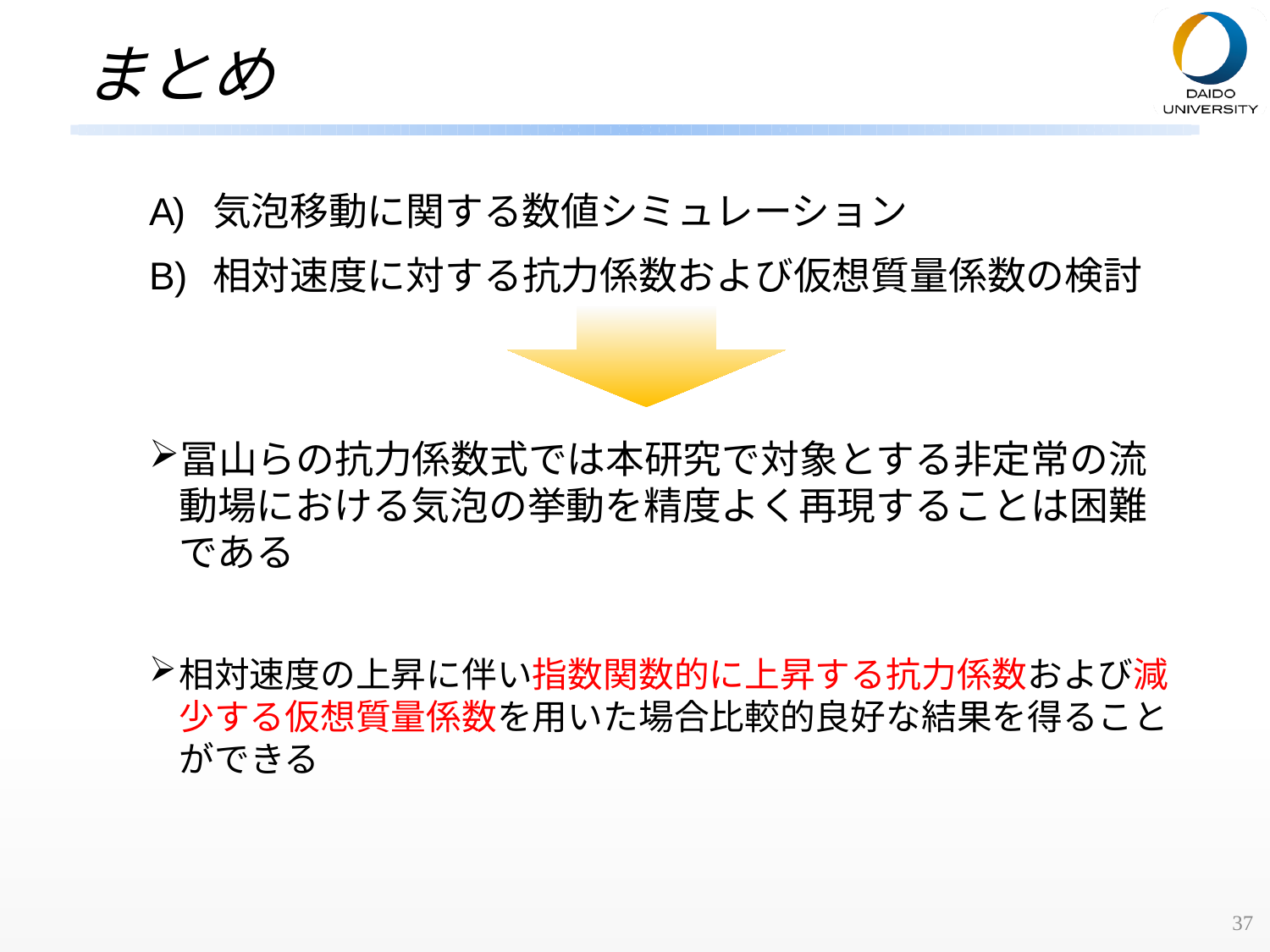

# まとめ
気泡移動に関する数値シミュレーション
相対速度に対する抗力係数および仮想質量係数の検討

冨山らの抗力係数式では本研究で対象とする非定常の流動場における気泡の挙動を精度よく再現することは困難である

相対速度の上昇に伴い指数関数的に上昇する抗力係数および減少する仮想質量係数を用いた場合比較的良好な結果を得ることができる

37